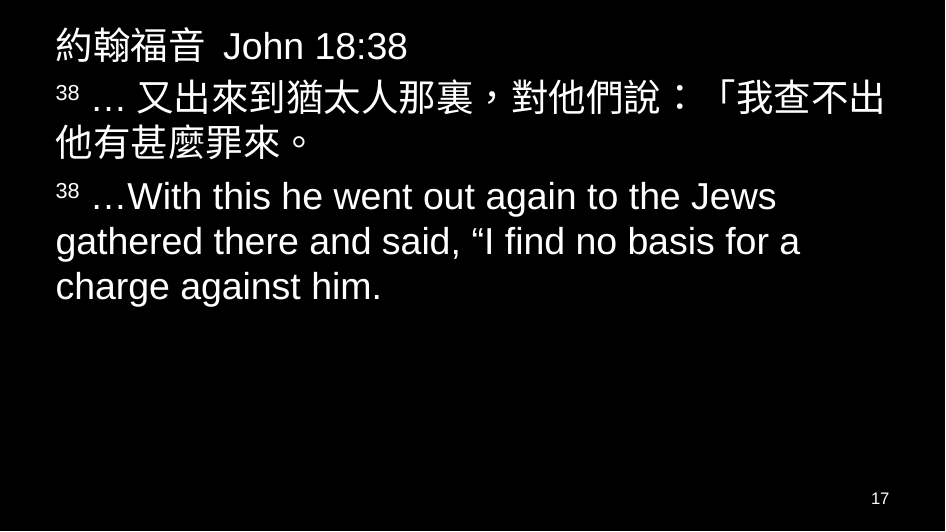

約翰福音 John 18:38
38 …又出來到猶太人那裏，對他們說：「我查不出他有甚麼罪來。
38 …With this he went out again to the Jews gathered there and said, “I find no basis for a charge against him.
17